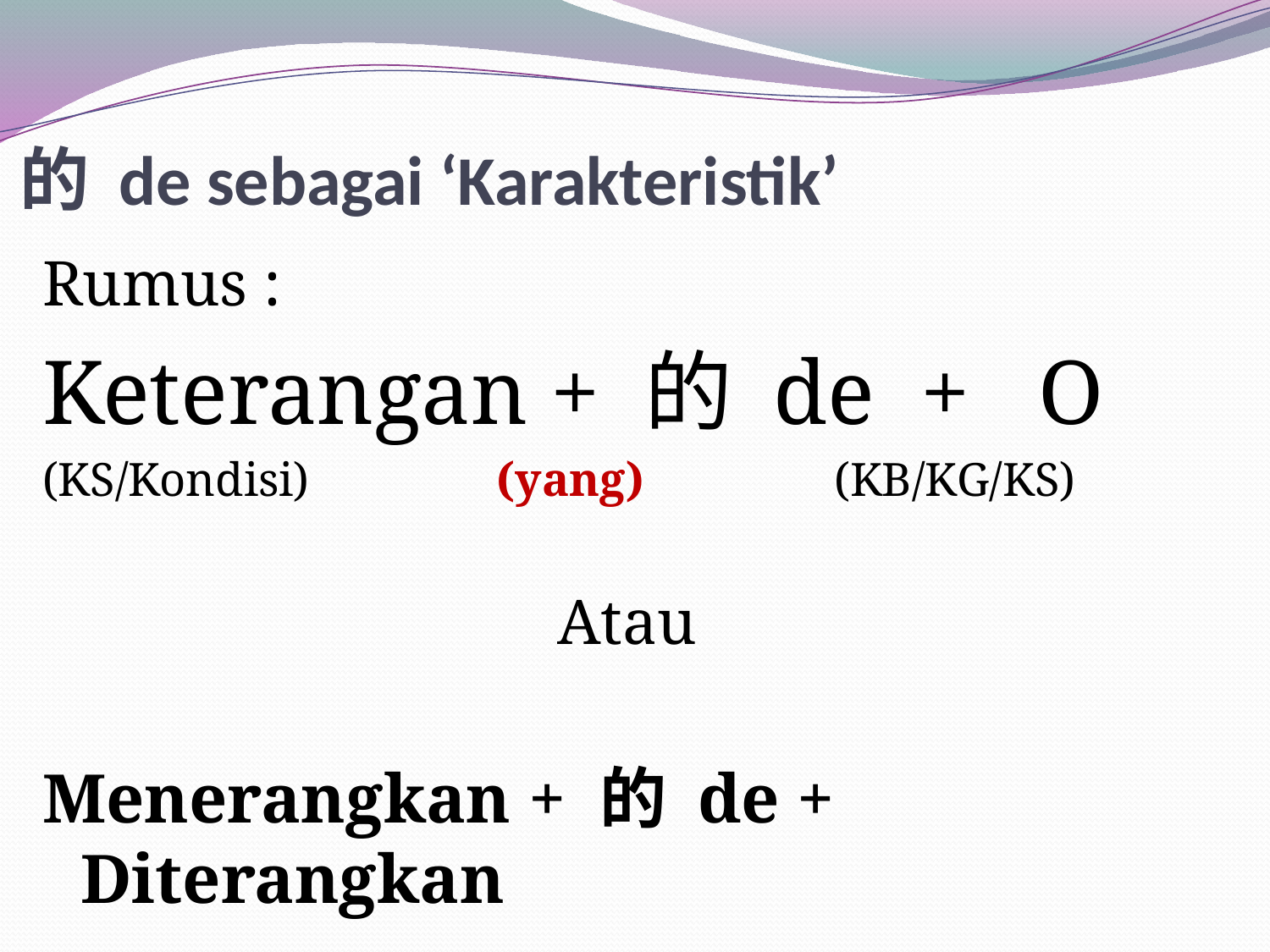

# 的 de sebagai ‘Karakteristik’
Rumus :
Keterangan + 的 de  +   O
(KS/Kondisi) 		   (yang)                (KB/KG/KS)

Atau

Menerangkan + 的 de + Diterangkan